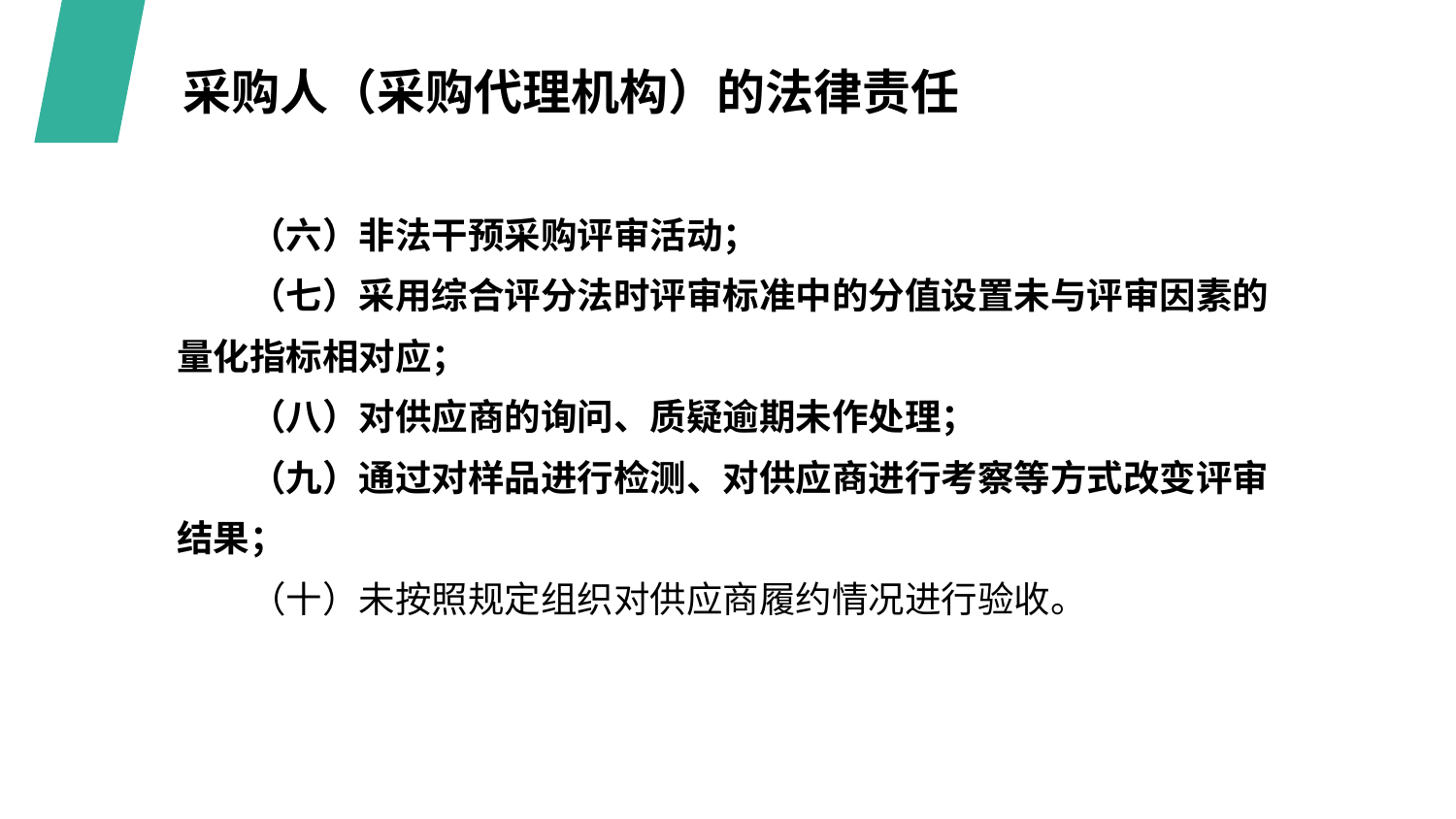

采购人（采购代理机构）的法律责任
　　（六）非法干预采购评审活动；
　　（七）采用综合评分法时评审标准中的分值设置未与评审因素的量化指标相对应；
　　（八）对供应商的询问、质疑逾期未作处理；
　　（九）通过对样品进行检测、对供应商进行考察等方式改变评审结果；
　　（十）未按照规定组织对供应商履约情况进行验收。